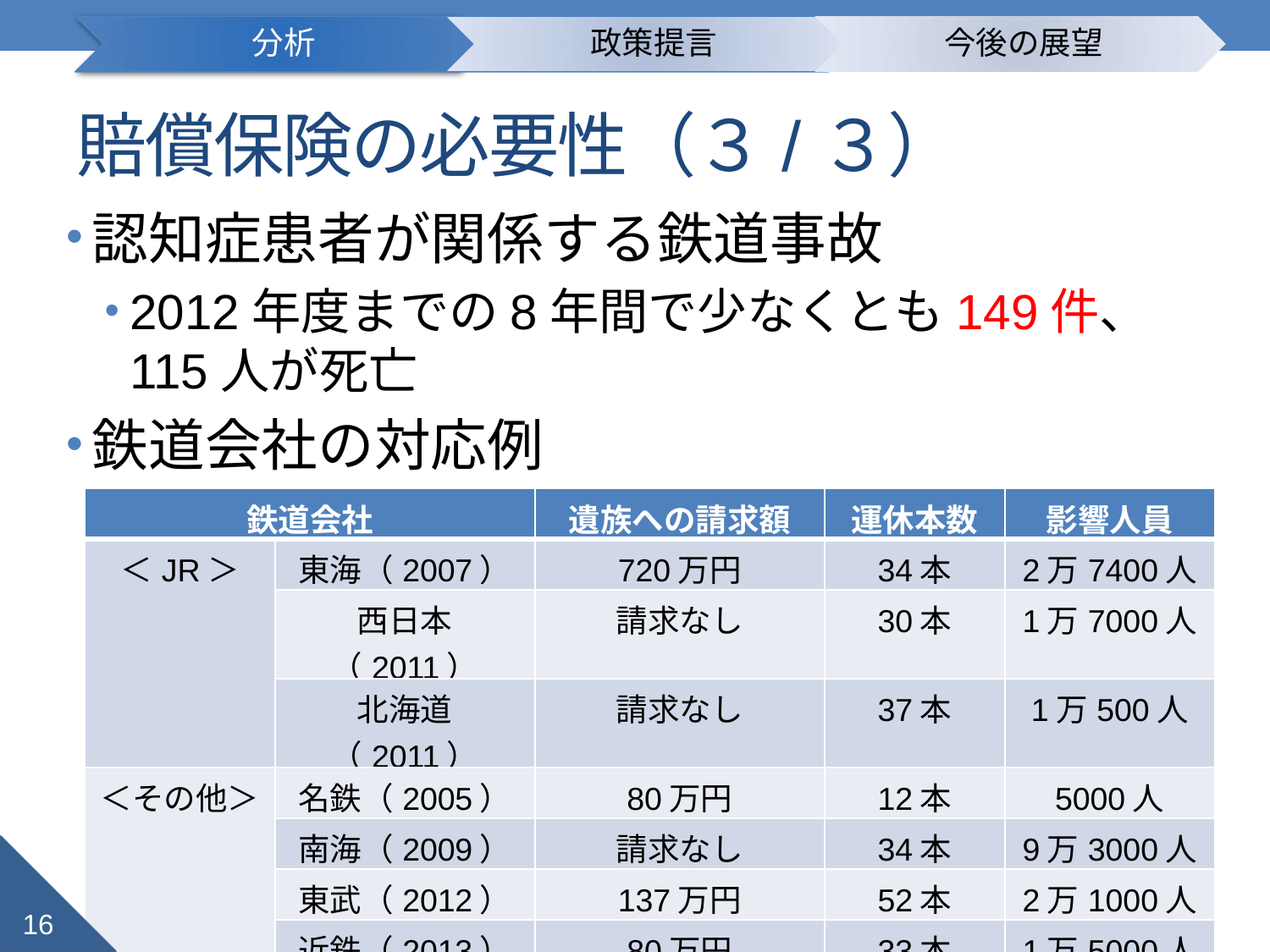

分析
政策提言
今後の展望
# 賠償保険の必要性（３/３）
認知症患者が関係する鉄道事故
2012年度までの8年間で少なくとも149件、115人が死亡
鉄道会社の対応例

| 鉄道会社 |  | 遺族への請求額 | 運休本数 | 影響人員 |
| --- | --- | --- | --- | --- |
| ＜JR＞ | 東海（2007） | 720万円 | 34本 | 2万7400人 |
|  | 西日本（2011） | 請求なし | 30本 | 1万7000人 |
|  | 北海道（2011） | 請求なし | 37本 | 1万500人 |
| ＜その他＞ | 名鉄（2005） | 80万円 | 12本 | 5000人 |
|  | 南海（2009） | 請求なし | 34本 | 9万3000人 |
|  | 東武（2012） | 137万円 | 52本 | 2万1000人 |
|  | 近鉄（2013） | 80万円 | 33本 | 1万5000人 |
16
（毎日新聞 2014年1月12日より筆者作成）